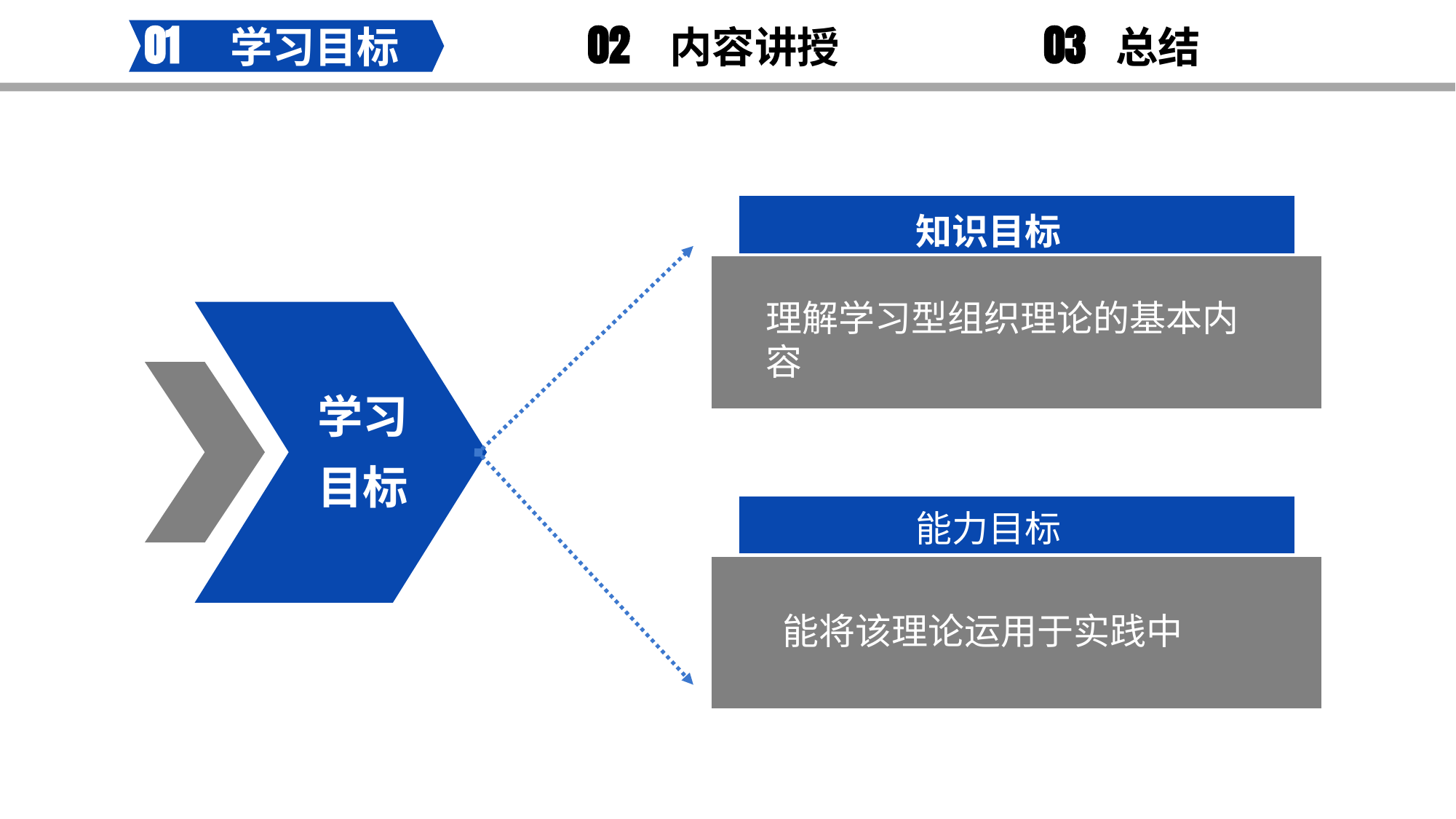

02   内容讲授
03  总结

01    学习目标

知识目标

理解学习型组织理论的基本内容

学习目标
能进行有效沟通

能力目标

能将该理论运用于实践中